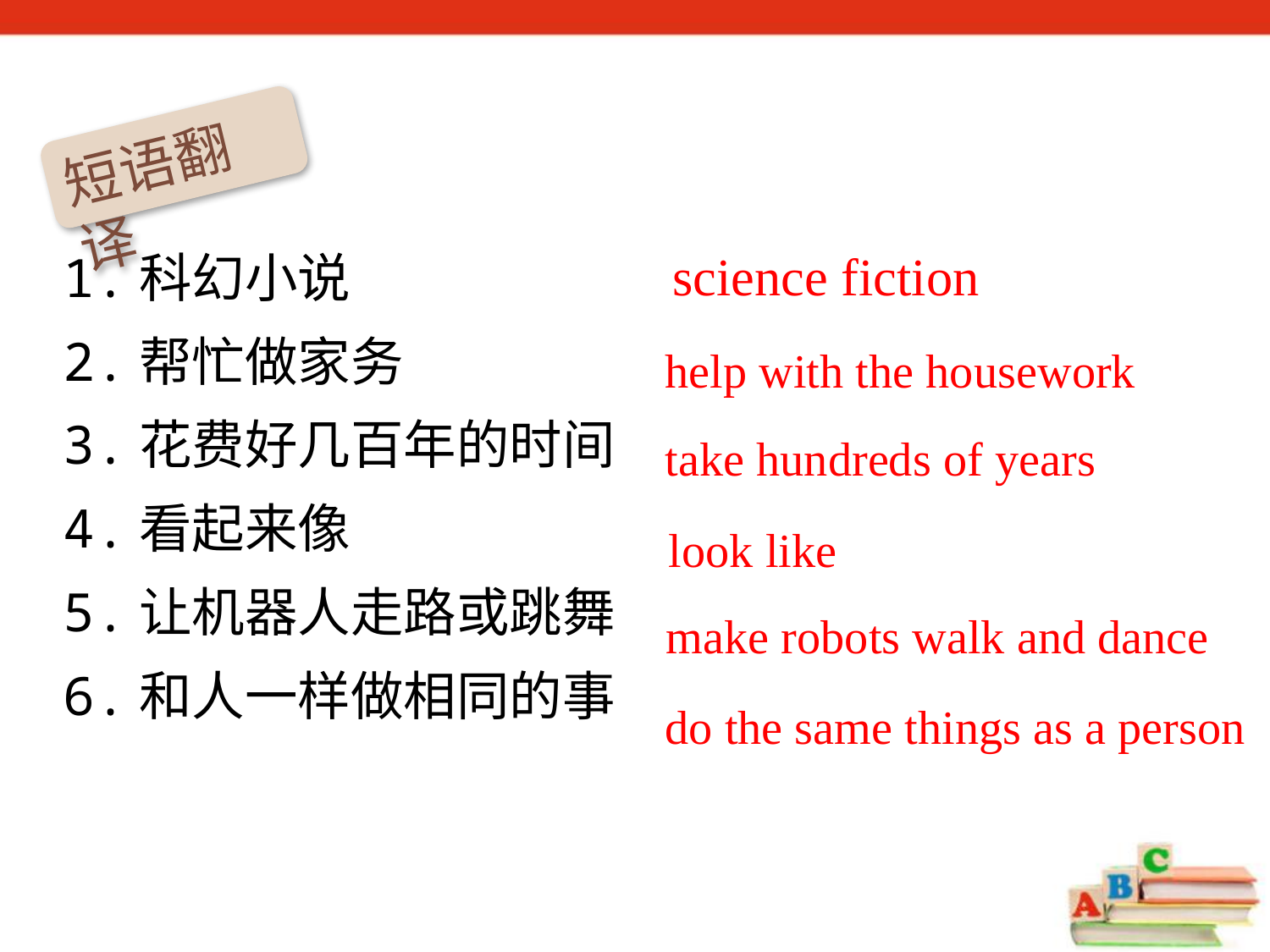

短语翻译
science fiction
1.科幻小说
2.帮忙做家务
3.花费好几百年的时间
4.看起来像
5.让机器人走路或跳舞
6.和人一样做相同的事
help with the housework
take hundreds of years
look like
make robots walk and dance
do the same things as a person